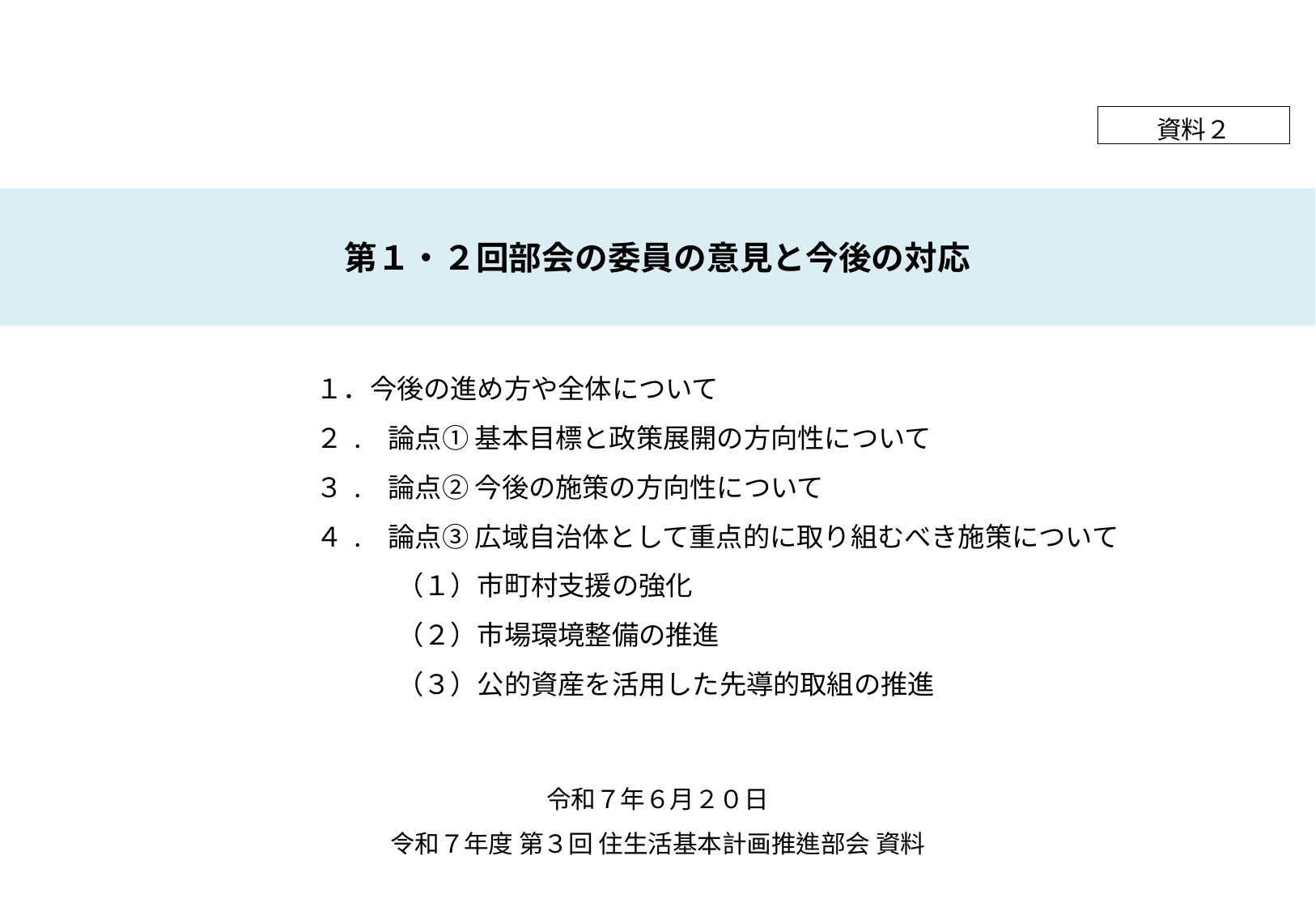

資料２
第１・２回部会の委員の意見と今後の対応
１．今後の進め方や全体について
２. 論点① 基本目標と政策展開の方向性について
３. 論点② 今後の施策の方向性について
４. 論点③ 広域自治体として重点的に取り組むべき施策について
　　　（１）市町村支援の強化
　　　（２）市場環境整備の推進
　　　（３）公的資産を活用した先導的取組の推進
令和７年６月２０日
令和７年度 第３回 住生活基本計画推進部会 資料